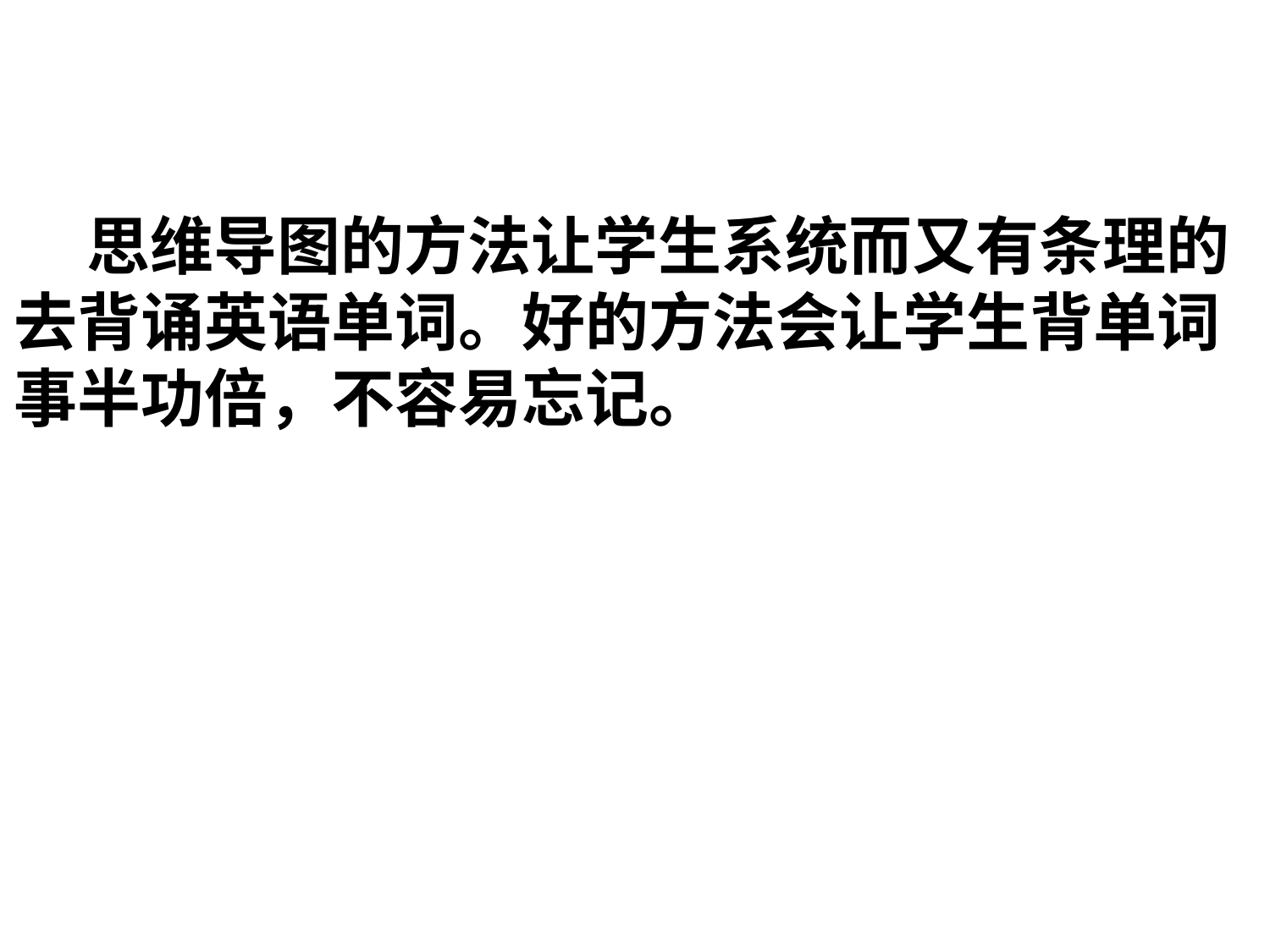

思维导图的方法让学生系统而又有条理的去背诵英语单词。好的方法会让学生背单词事半功倍，不容易忘记。